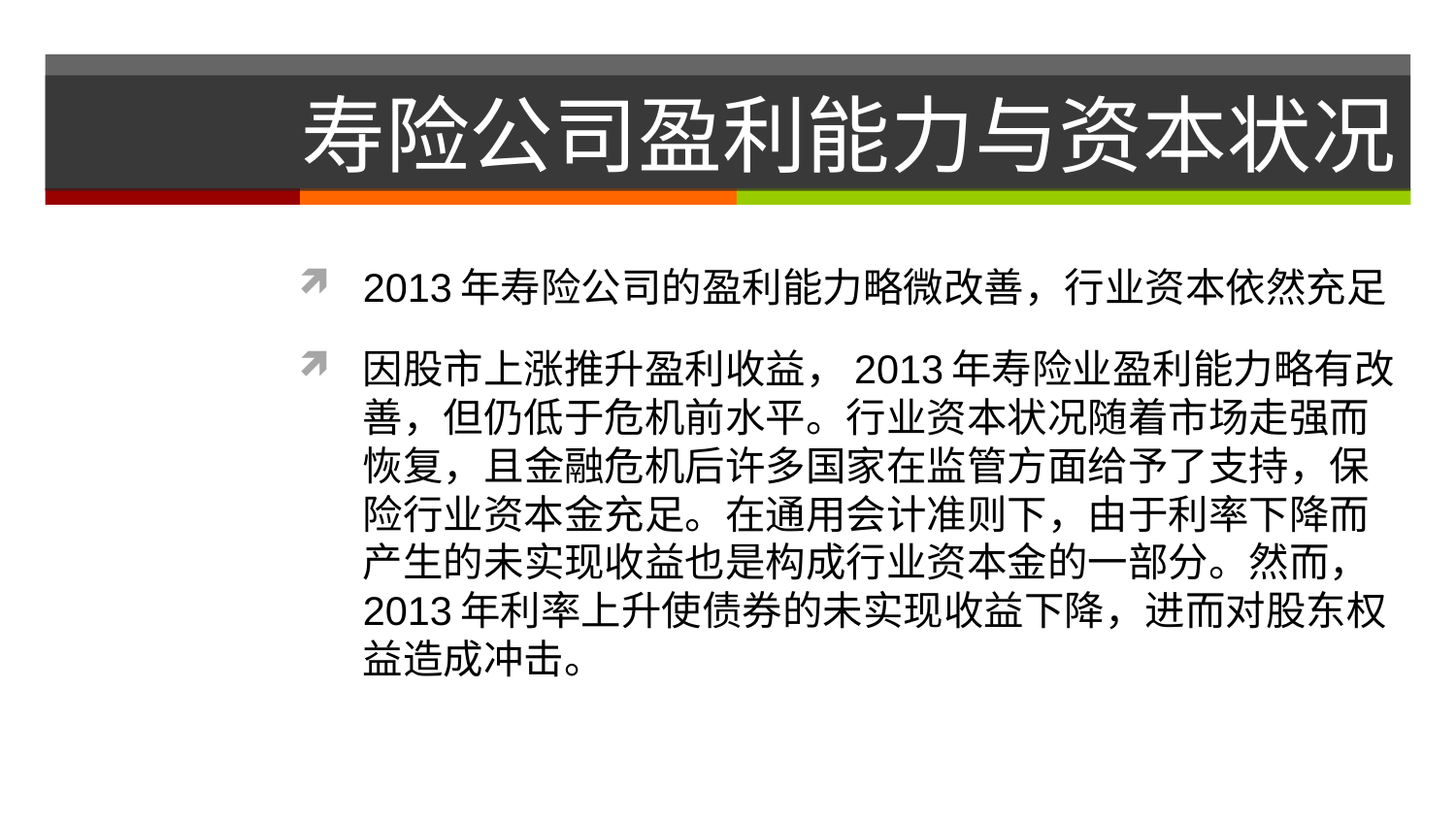

# 寿险公司盈利能力与资本状况
2013年寿险公司的盈利能力略微改善，行业资本依然充足
因股市上涨推升盈利收益，2013年寿险业盈利能力略有改善，但仍低于危机前水平。行业资本状况随着市场走强而恢复，且金融危机后许多国家在监管方面给予了支持，保险行业资本金充足。在通用会计准则下，由于利率下降而产生的未实现收益也是构成行业资本金的一部分。然而，2013年利率上升使债券的未实现收益下降，进而对股东权益造成冲击。